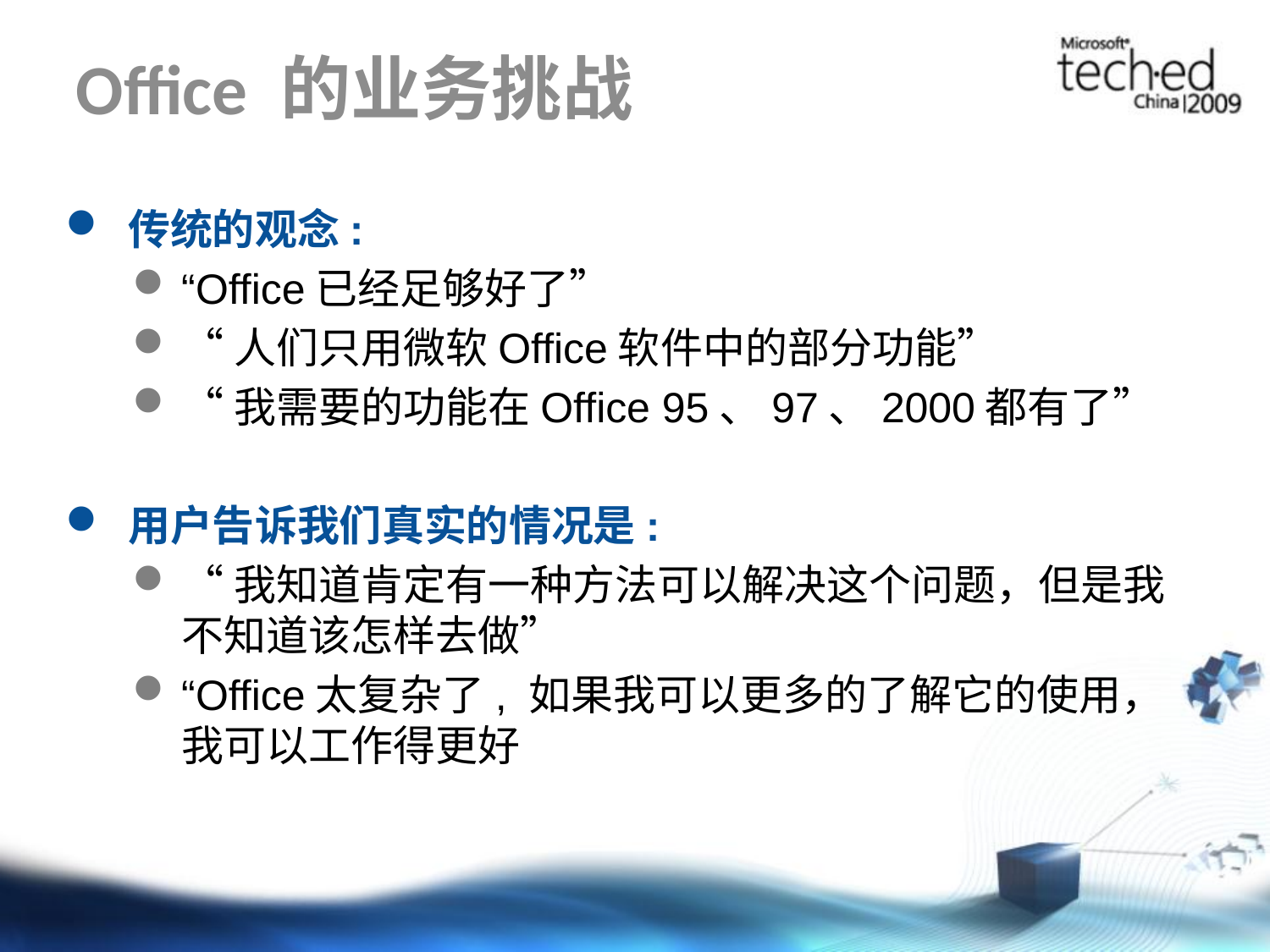

# Office 的业务挑战
传统的观念:
“Office已经足够好了”
“人们只用微软Office软件中的部分功能”
“我需要的功能在Office 95、97、2000都有了”

用户告诉我们真实的情况是:
“我知道肯定有一种方法可以解决这个问题，但是我不知道该怎样去做”
“Office太复杂了, 如果我可以更多的了解它的使用，我可以工作得更好